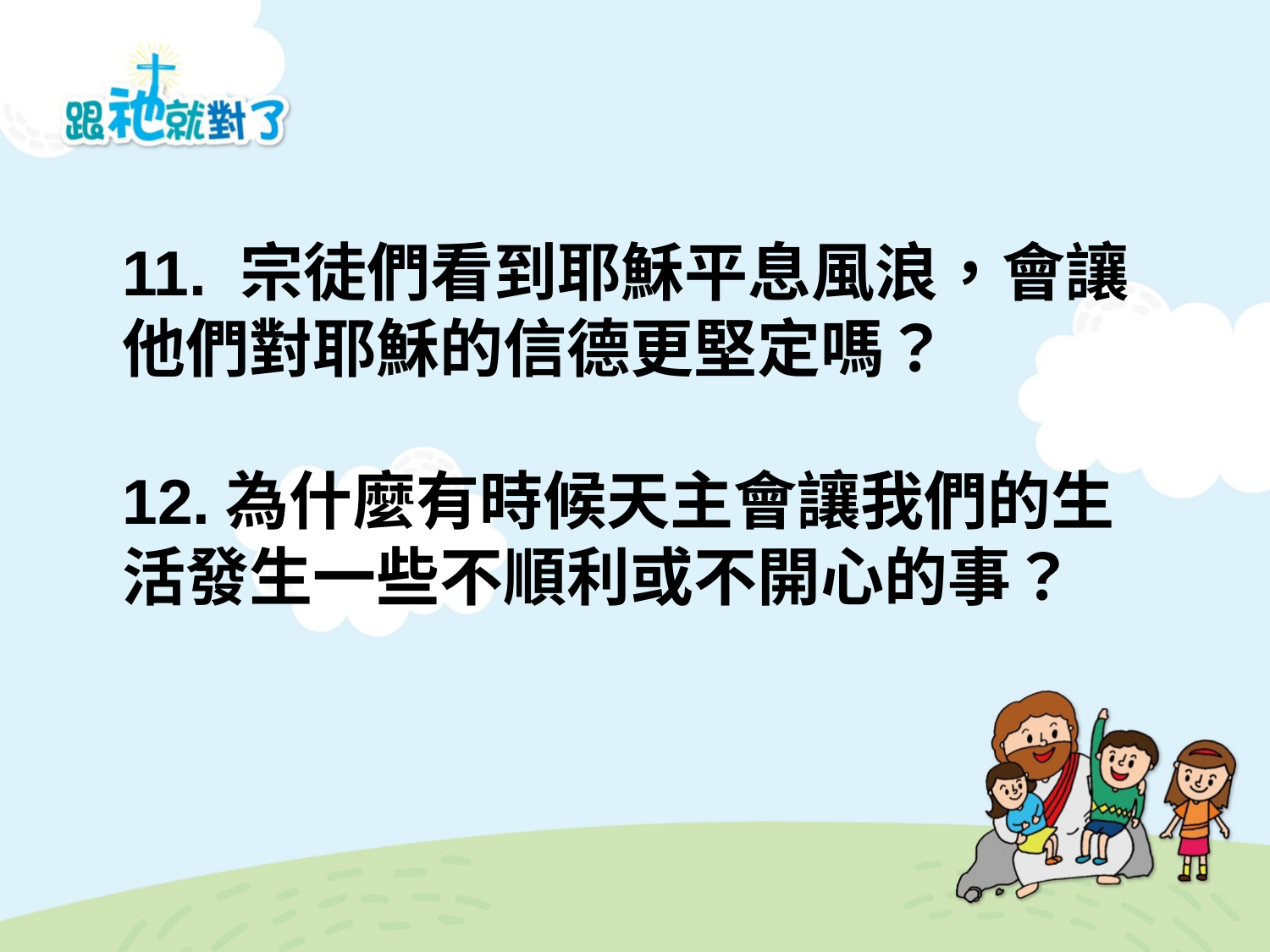

11. 宗徒們看到耶穌平息風浪，會讓他們對耶穌的信德更堅定嗎？

12.為什麼有時候天主會讓我們的生活發生一些不順利或不開心的事？